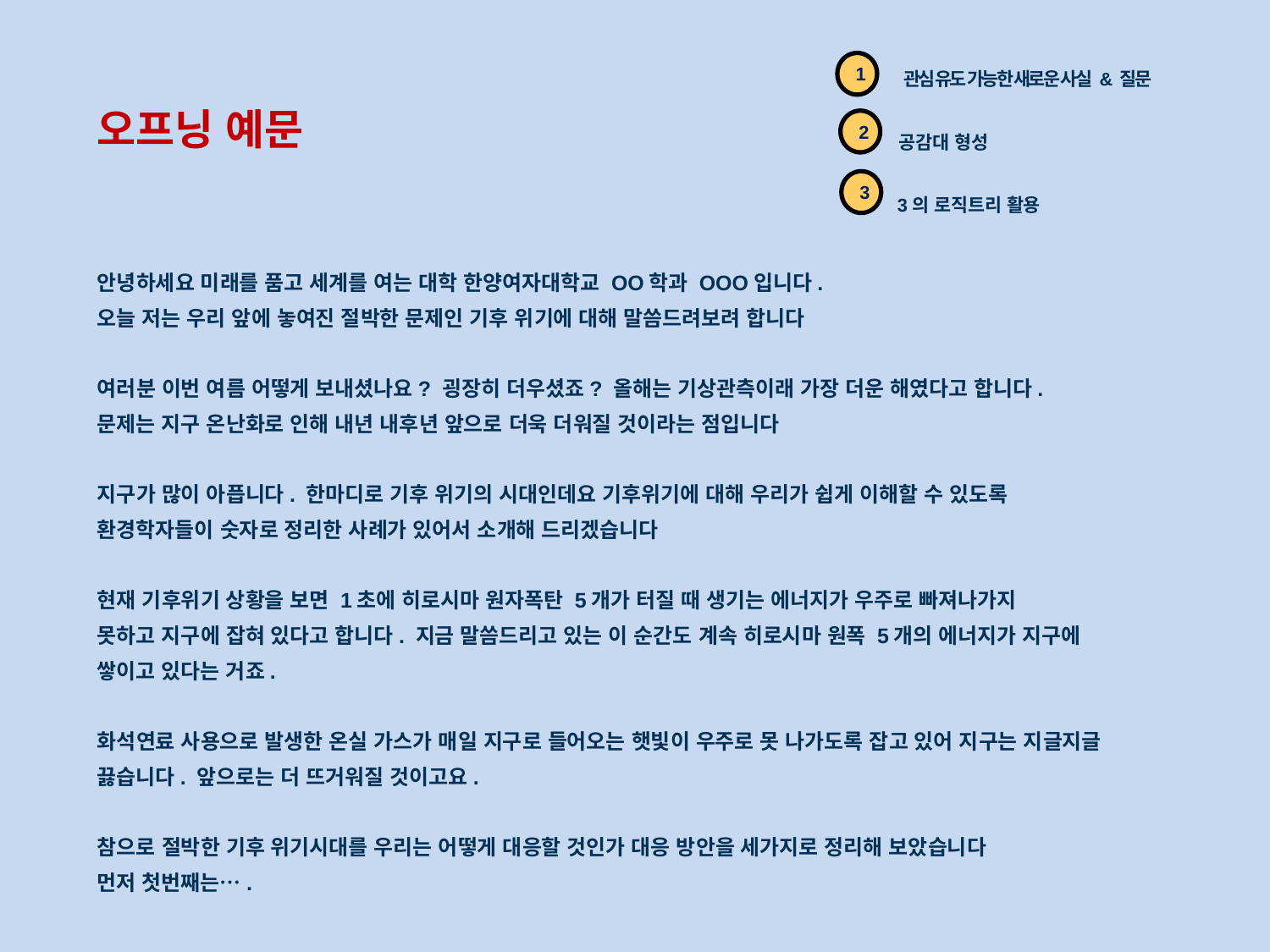

관심 유도 가능한 새로운 사실 & 질문
1
공감대 형성
오프닝 예문
2
3의 로직트리 활용
3

안녕하세요 미래를 품고 세계를 여는 대학 한양여자대학교 OO학과 OOO입니다.
오늘 저는 우리 앞에 놓여진 절박한 문제인 기후 위기에 대해 말씀드려보려 합니다

여러분 이번 여름 어떻게 보내셨나요? 굉장히 더우셨죠? 올해는 기상관측이래 가장 더운 해였다고 합니다.
문제는 지구 온난화로 인해 내년 내후년 앞으로 더욱 더워질 것이라는 점입니다

지구가 많이 아픕니다. 한마디로 기후 위기의 시대인데요 기후위기에 대해 우리가 쉽게 이해할 수 있도록 환경학자들이 숫자로 정리한 사례가 있어서 소개해 드리겠습니다

현재 기후위기 상황을 보면 1초에 히로시마 원자폭탄 5개가 터질 때 생기는 에너지가 우주로 빠져나가지
못하고 지구에 잡혀 있다고 합니다. 지금 말씀드리고 있는 이 순간도 계속 히로시마 원폭 5개의 에너지가 지구에 쌓이고 있다는 거죠.

화석연료 사용으로 발생한 온실 가스가 매일 지구로 들어오는 햇빛이 우주로 못 나가도록 잡고 있어 지구는 지글지글 끓습니다. 앞으로는 더 뜨거워질 것이고요.

참으로 절박한 기후 위기시대를 우리는 어떻게 대응할 것인가 대응 방안을 세가지로 정리해 보았습니다
먼저 첫번째는….